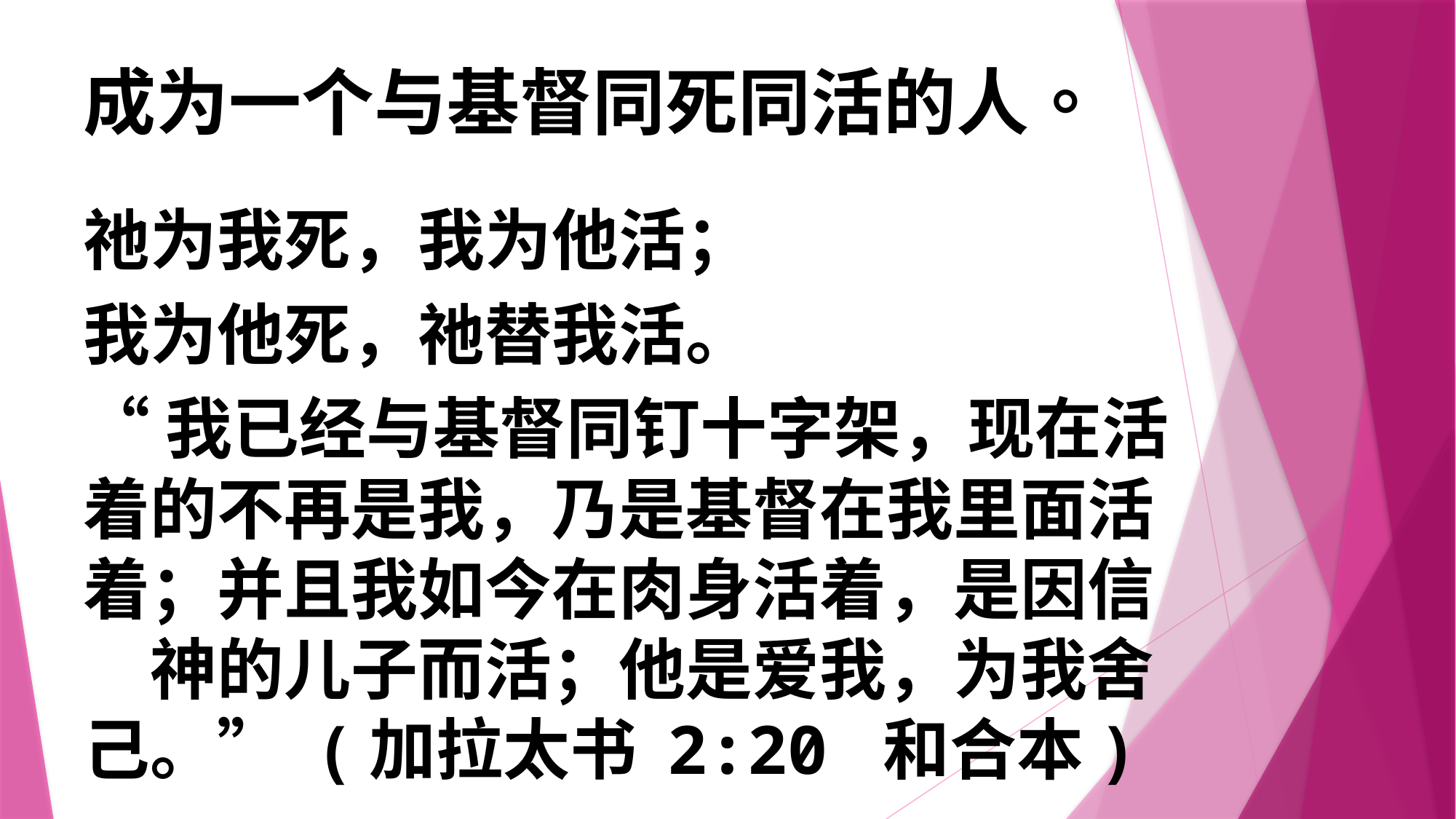

# 成为一个与基督同死同活的人。
祂为我死，我为他活；
我为他死，祂替我活。
“我已经与基督同钉十字架，现在活着的不再是我，乃是基督在我里面活着；并且我如今在肉身活着，是因信　神的儿子而活；他是爱我，为我舍己。” (加拉太书 2:20 和合本)